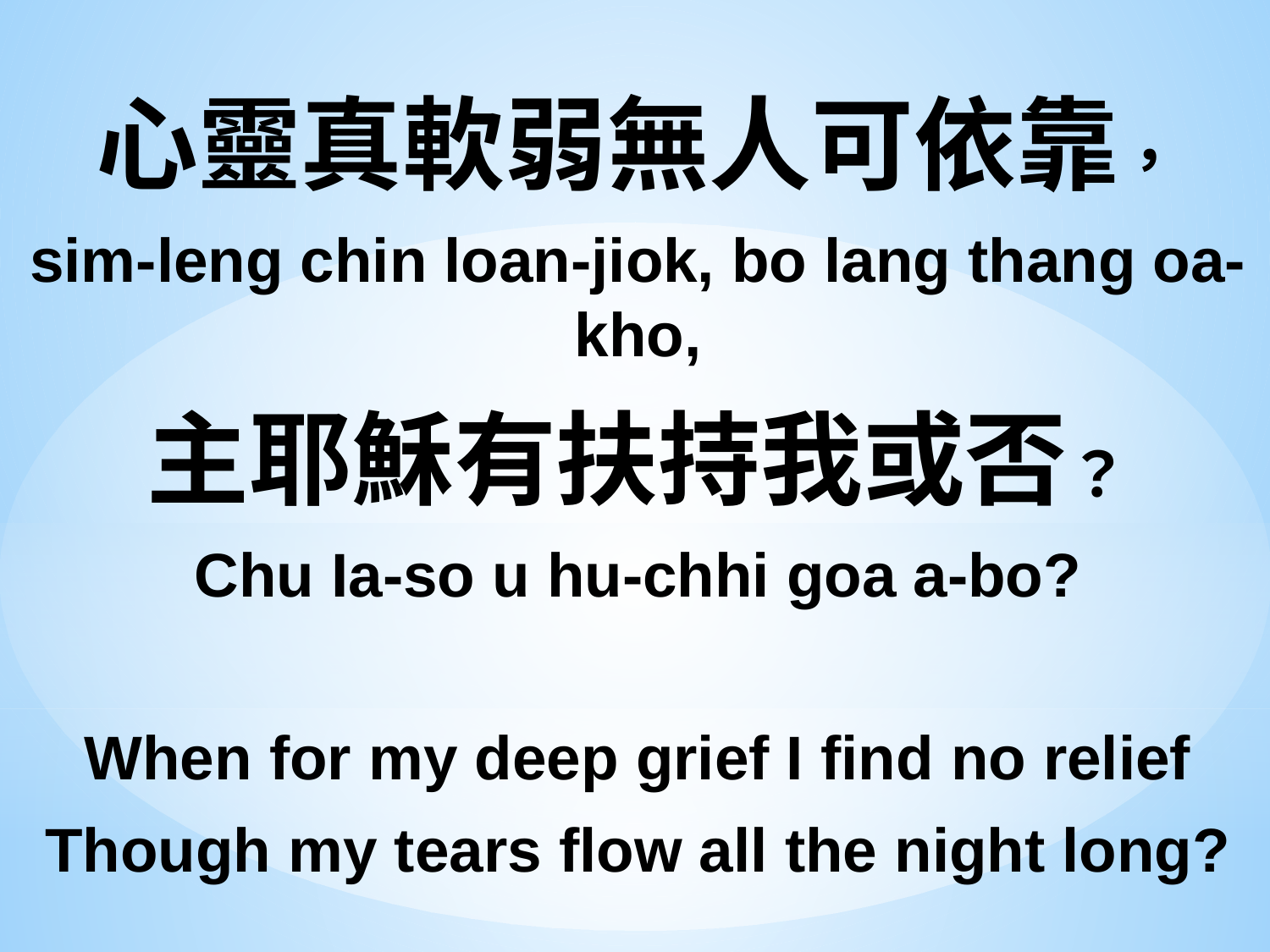

心靈真軟弱無人可依靠，
sim-leng chin loan-jiok, bo lang thang oa-kho,
主耶穌有扶持我或否？
Chu Ia-so u hu-chhi goa a-bo?

When for my deep grief I find no relief
Though my tears flow all the night long?